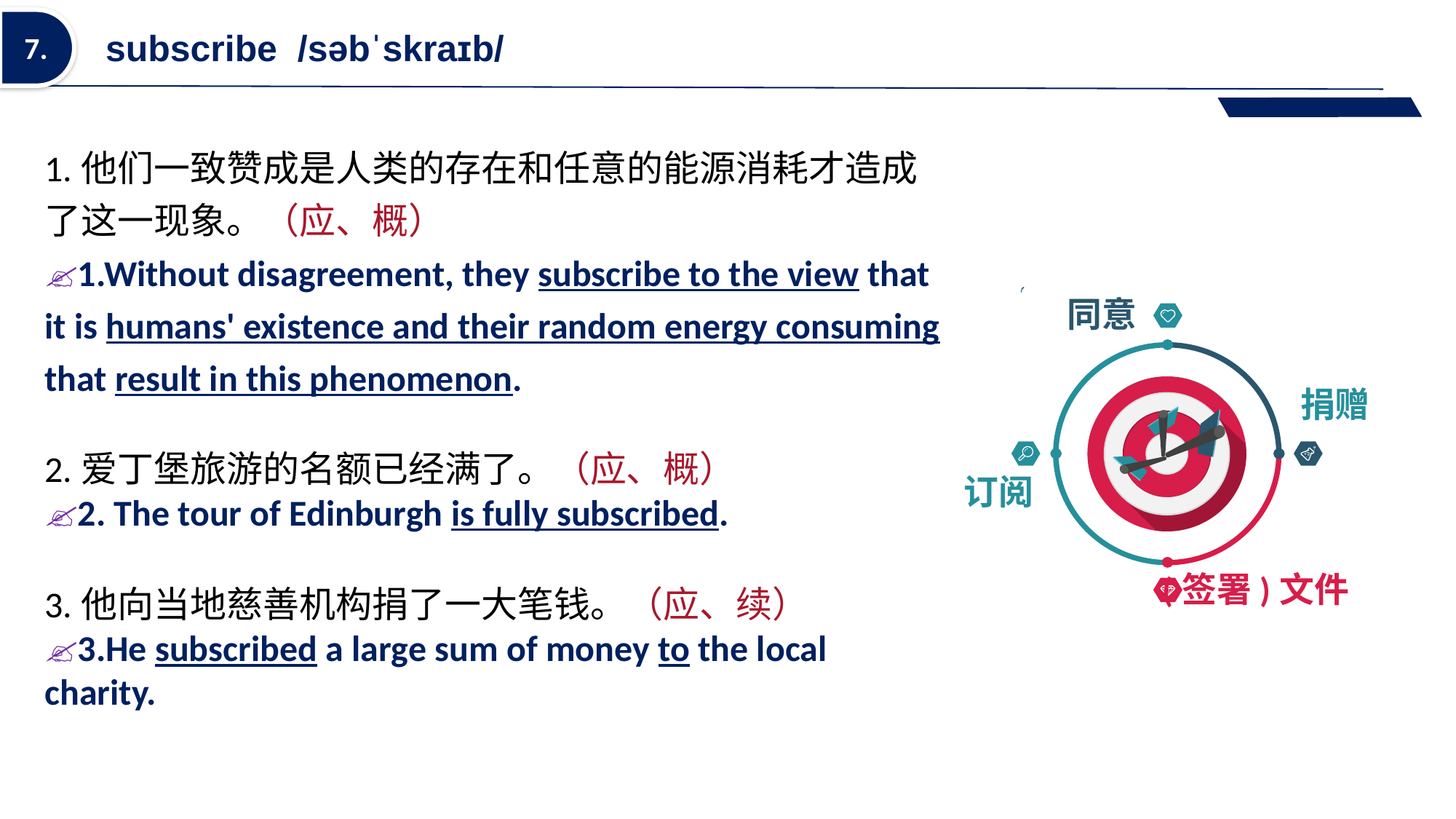

subscribe  /səbˈskraɪb/

7.
1.他们一致赞成是人类的存在和任意的能源消耗才造成了这一现象。（应、概）
✍1.Without disagreement, they subscribe to the view that it is humans' existence and their random energy consuming that result in this phenomenon.

2.爱丁堡旅游的名额已经满了。（应、概）
✍2. The tour of Edinburgh is fully subscribed.

3.他向当地慈善机构捐了一大笔钱。（应、续）
✍3.He subscribed a large sum of money to the local charity.

同意

捐赠
订阅
(签署)文件